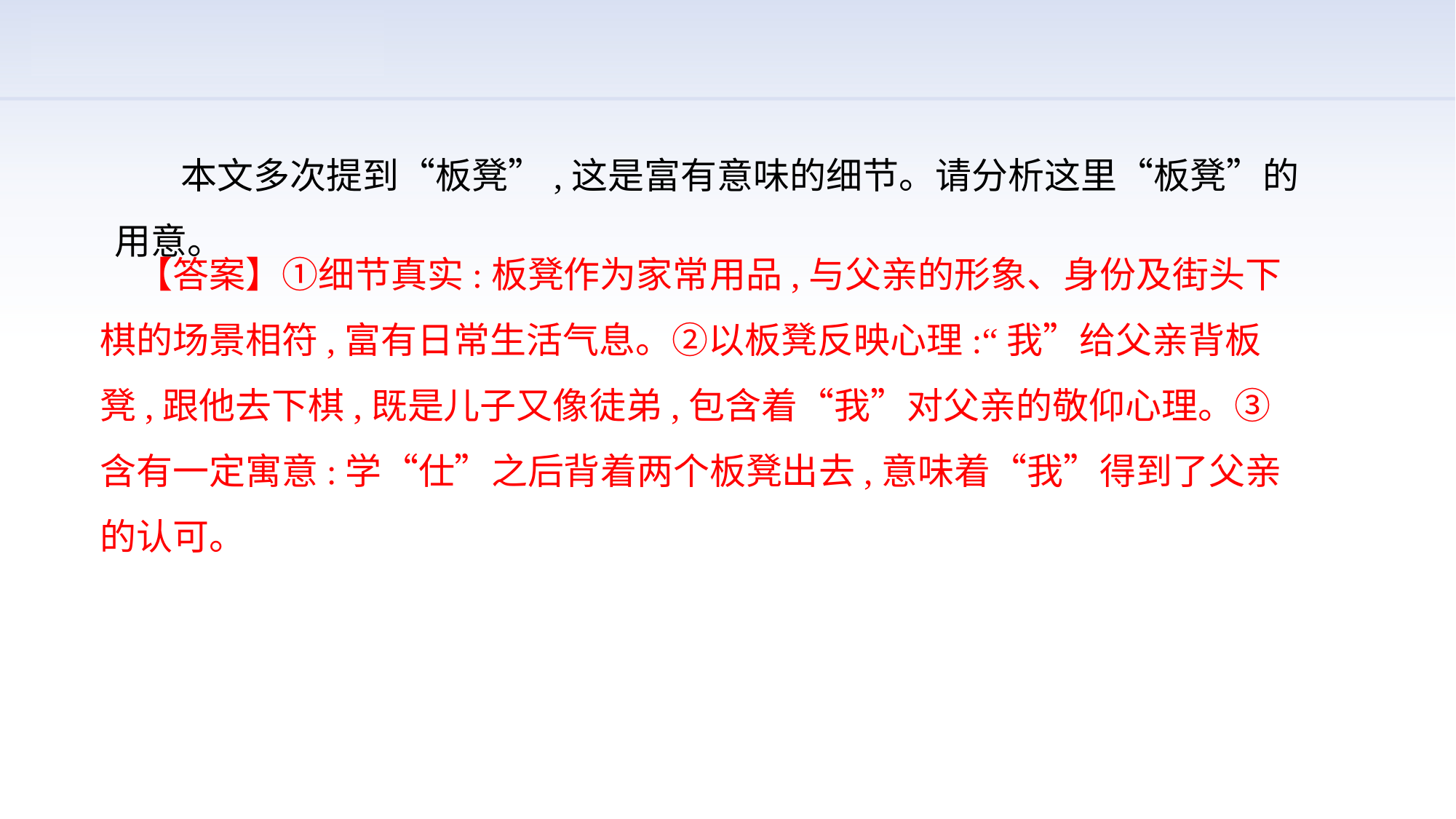

本文多次提到“板凳”,这是富有意味的细节。请分析这里“板凳”的用意。
　【答案】①细节真实:板凳作为家常用品,与父亲的形象、身份及街头下棋的场景相符,富有日常生活气息。②以板凳反映心理:“我”给父亲背板凳,跟他去下棋,既是儿子又像徒弟,包含着“我”对父亲的敬仰心理。③含有一定寓意:学“仕”之后背着两个板凳出去,意味着“我”得到了父亲的认可。